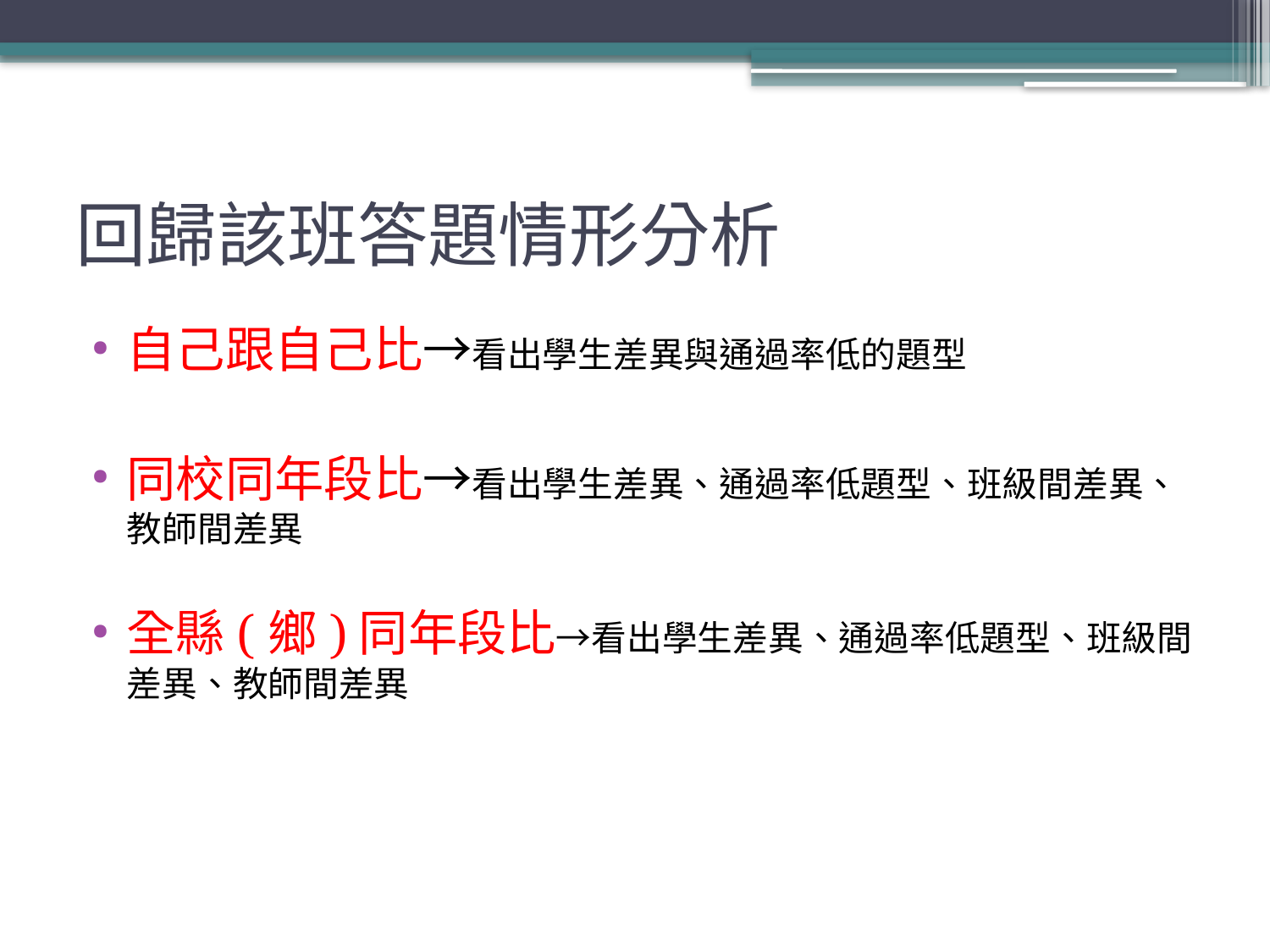

# 回歸該班答題情形分析
自己跟自己比→看出學生差異與通過率低的題型

同校同年段比→看出學生差異、通過率低題型、班級間差異、教師間差異

全縣(鄉)同年段比→看出學生差異、通過率低題型、班級間差異、教師間差異